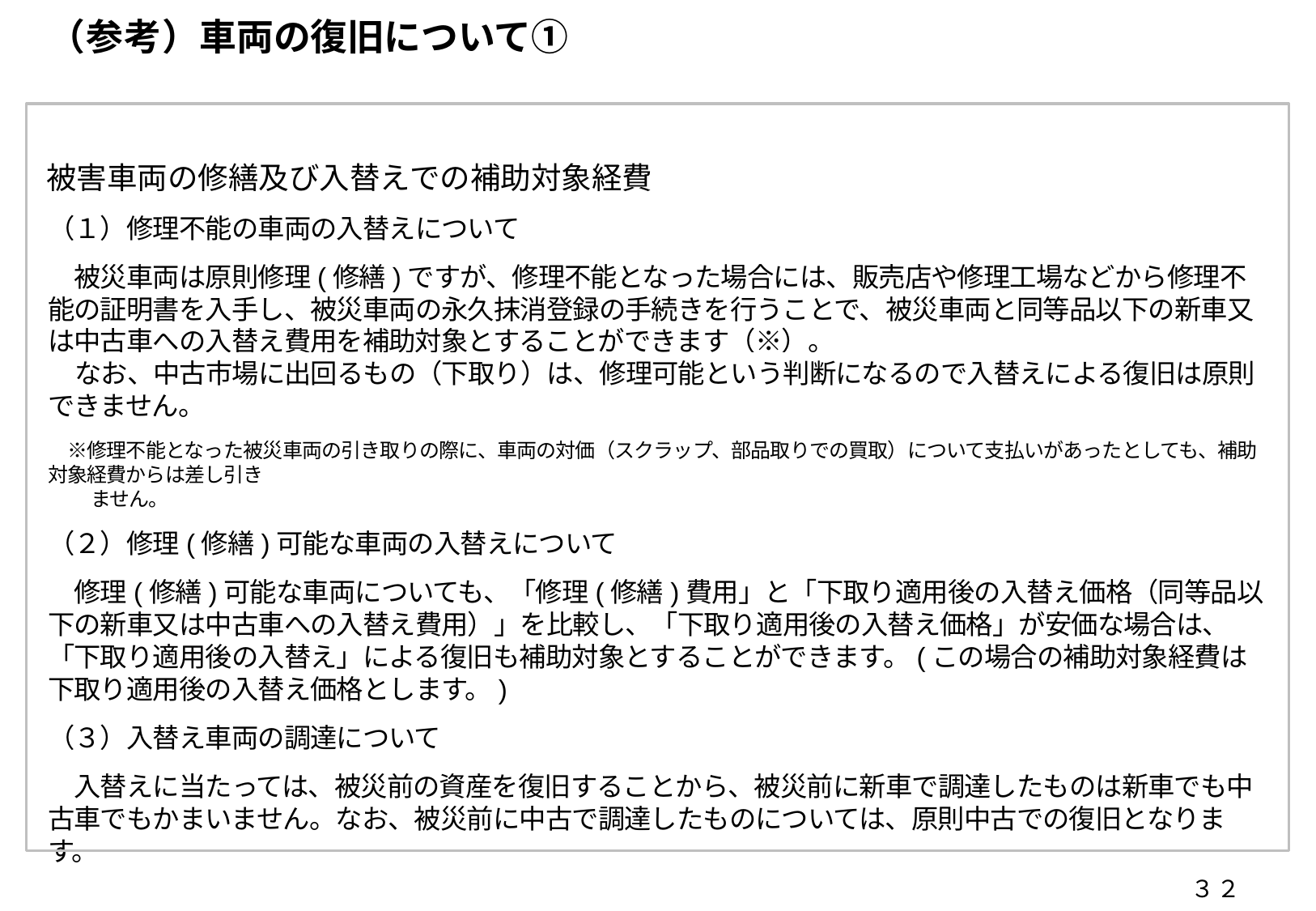

（参考）車両の復旧について①

被害車両の修繕及び入替えでの補助対象経費
（１）修理不能の車両の入替えについて
　被災車両は原則修理(修繕)ですが、修理不能となった場合には、販売店や修理工場などから修理不能の証明書を入手し、被災車両の永久抹消登録の手続きを行うことで、被災車両と同等品以下の新車又は中古車への入替え費用を補助対象とすることができます（※）。
　なお、中古市場に出回るもの（下取り）は、修理可能という判断になるので入替えによる復旧は原則できません。
　※修理不能となった被災車両の引き取りの際に、車両の対価（スクラップ、部品取りでの買取）について支払いがあったとしても、補助対象経費からは差し引き
　　 ません。
（２）修理(修繕)可能な車両の入替えについて
　修理(修繕)可能な車両についても、「修理(修繕)費用」と「下取り適用後の入替え価格（同等品以下の新車又は中古車への入替え費用）」を比較し、「下取り適用後の入替え価格」が安価な場合は、「下取り適用後の入替え」による復旧も補助対象とすることができます。(この場合の補助対象経費は下取り適用後の入替え価格とします。)
（３）入替え車両の調達について
　入替えに当たっては、被災前の資産を復旧することから、被災前に新車で調達したものは新車でも中古車でもかまいません。なお、被災前に中古で調達したものについては、原則中古での復旧となります。
３２